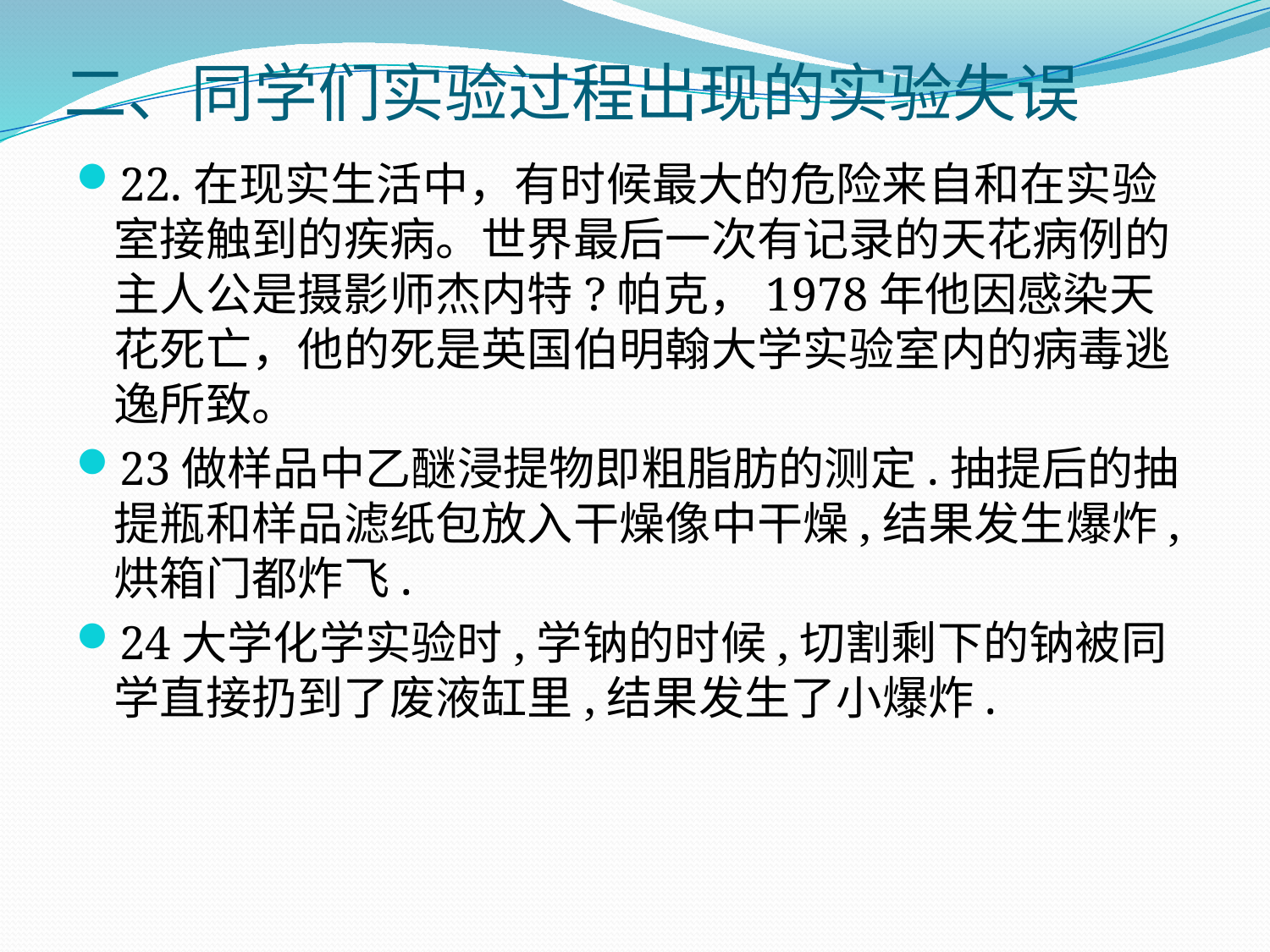

# 二、同学们实验过程出现的实验失误
22.在现实生活中，有时候最大的危险来自和在实验室接触到的疾病。世界最后一次有记录的天花病例的主人公是摄影师杰内特?帕克，1978年他因感染天花死亡，他的死是英国伯明翰大学实验室内的病毒逃逸所致。
23做样品中乙醚浸提物即粗脂肪的测定.抽提后的抽提瓶和样品滤纸包放入干燥像中干燥,结果发生爆炸,烘箱门都炸飞.
24大学化学实验时,学钠的时候,切割剩下的钠被同学直接扔到了废液缸里,结果发生了小爆炸.